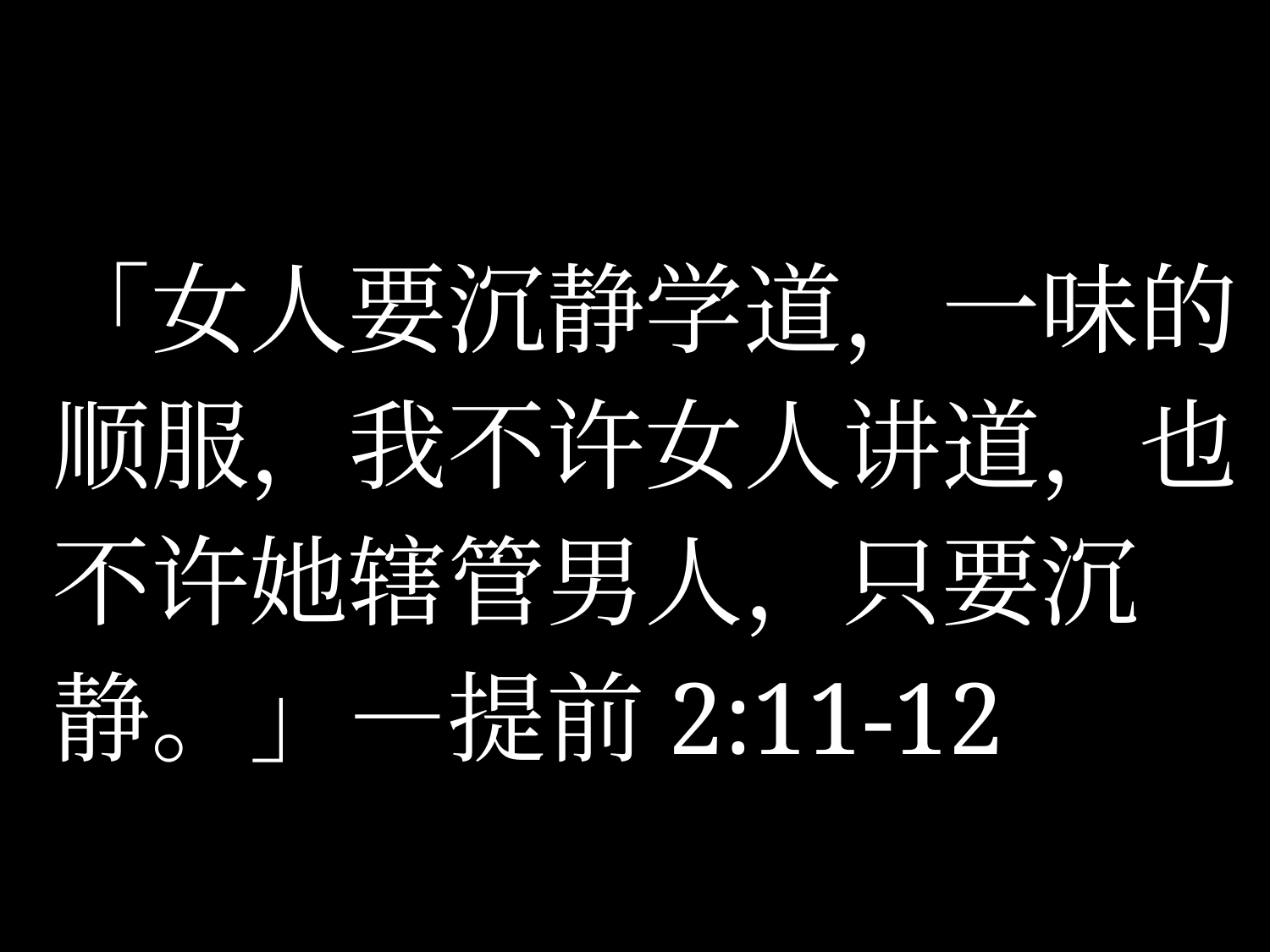

「女人要沉静学道，一味的顺服，我不许女人讲道，也不许她辖管男人，只要沉静。」—提前2:11-12
148